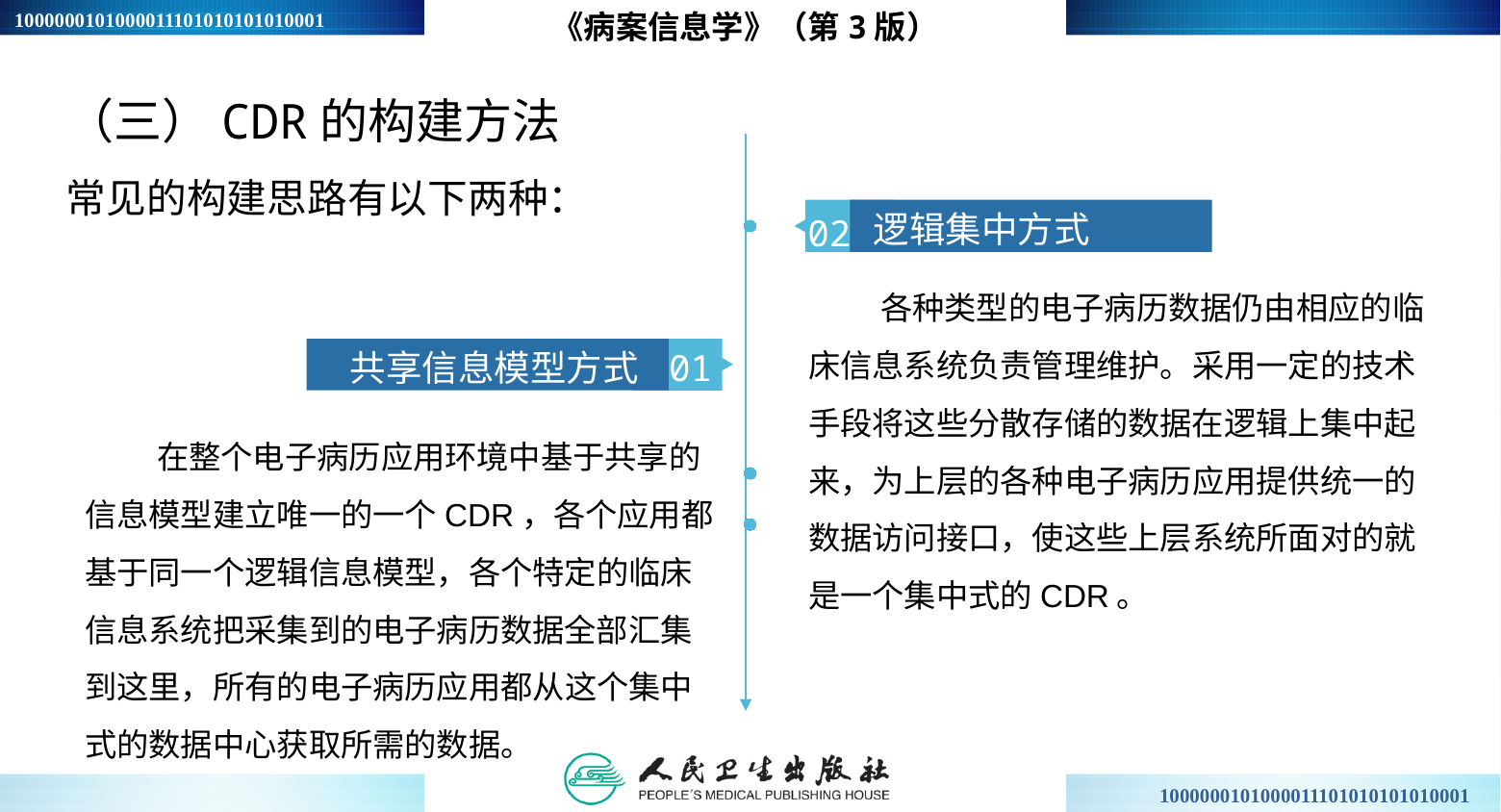

《病案信息学》（第3版）
（三）CDR的构建方法
常见的构建思路有以下两种：
点击输入标
逻辑集中方式

02

各种类型的电子病历数据仍由相应的临床信息系统负责管理维护。采用一定的技术手段将这些分散存储的数据在逻辑上集中起来，为上层的各种电子病历应用提供统一的数据访问接口，使这些上层系统所面对的就是一个集中式的CDR。
共享信息模型方式
01

在整个电子病历应用环境中基于共享的信息模型建立唯一的一个CDR，各个应用都基于同一个逻辑信息模型，各个特定的临床信息系统把采集到的电子病历数据全部汇集到这里，所有的电子病历应用都从这个集中式的数据中心获取所需的数据。